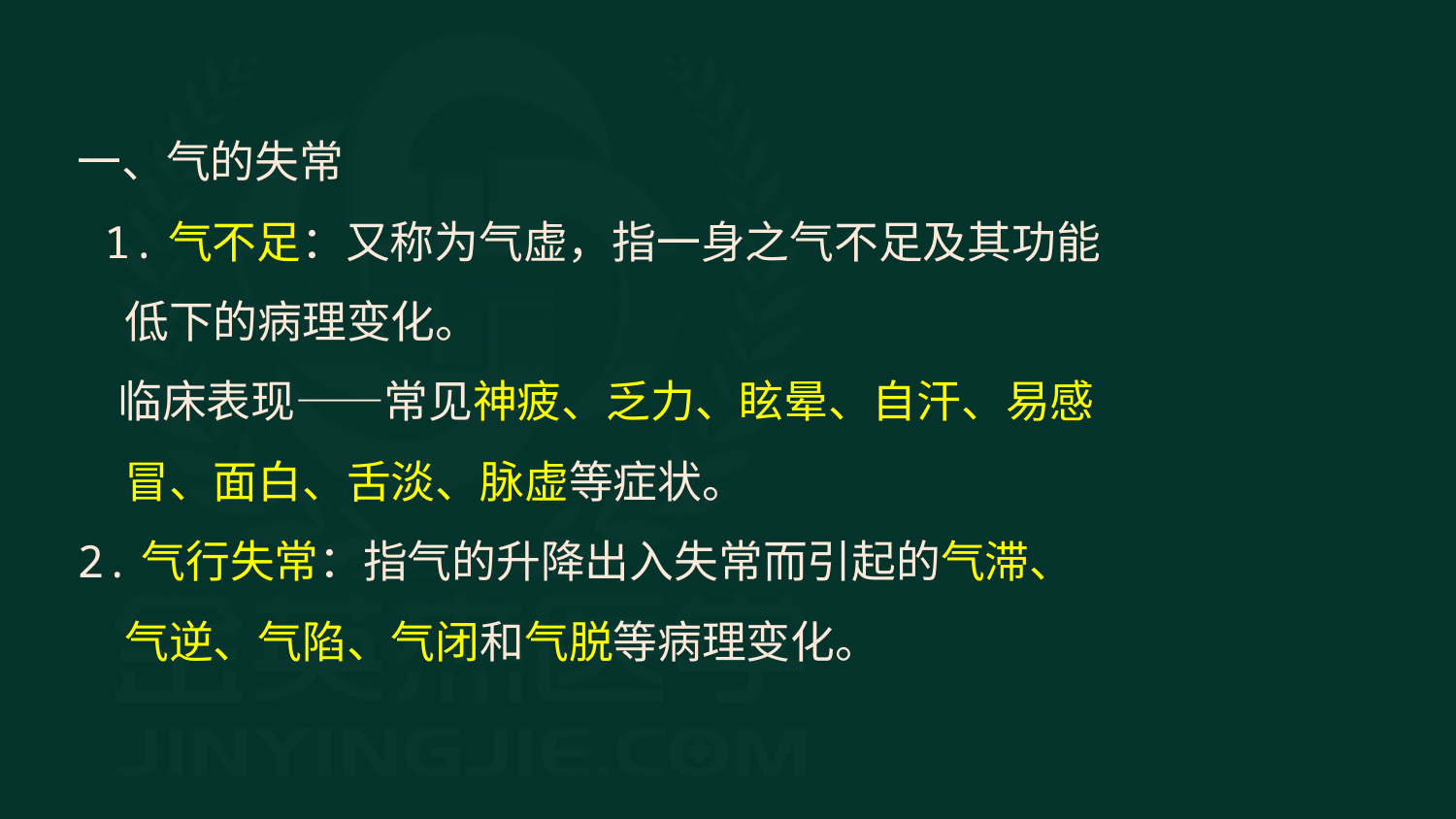

一、气的失常
 1.气不足：又称为气虚，指一身之气不足及其功能低下的病理变化。
   临床表现——常见神疲、乏力、眩晕、自汗、易感冒、面白、舌淡、脉虚等症状。
2.气行失常：指气的升降出入失常而引起的气滞、气逆、气陷、气闭和气脱等病理变化。